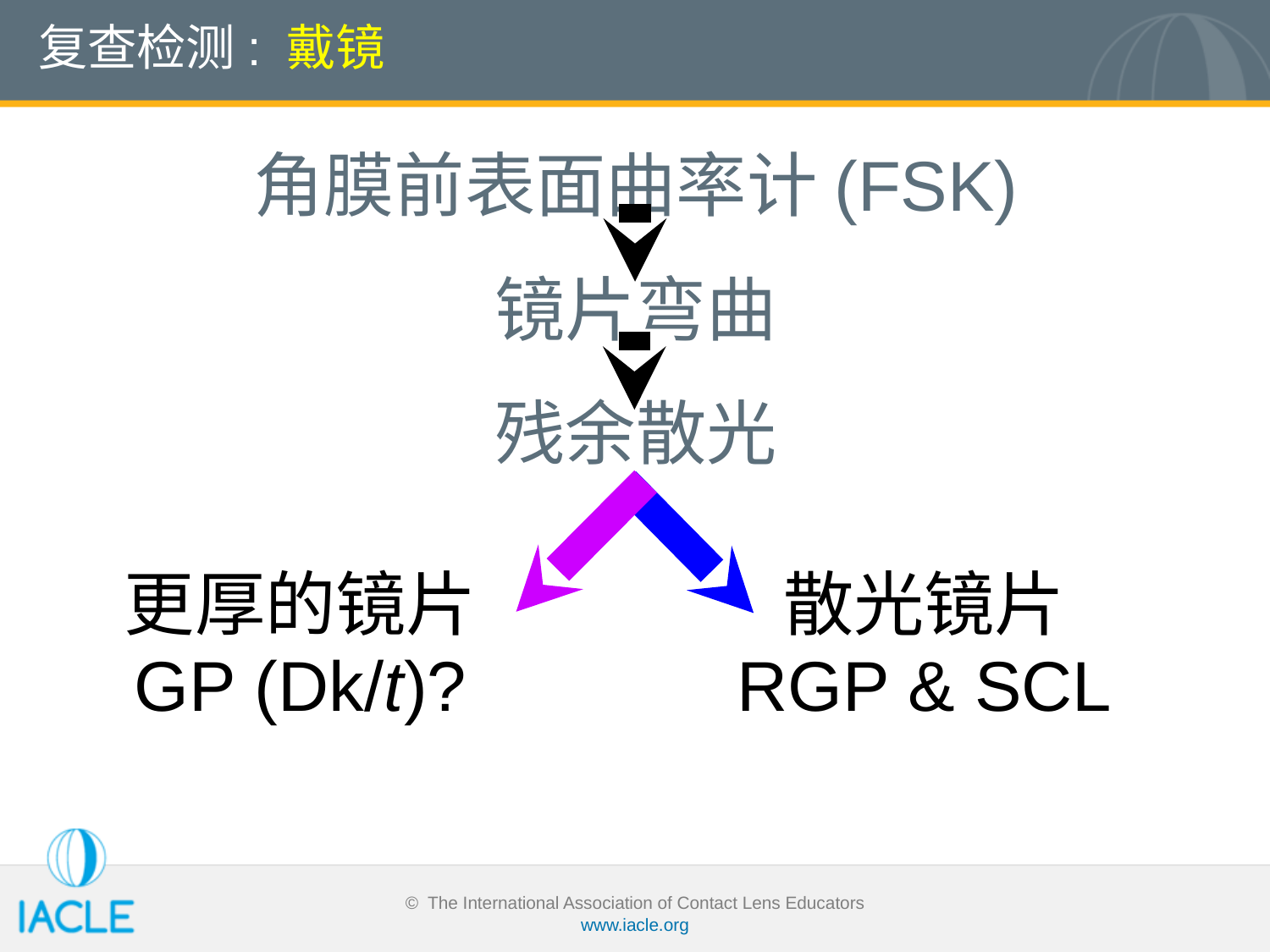

# 复查检测: 戴镜
角膜前表面曲率计(FSK)
镜片弯曲
残余散光

更厚的镜片
GP (Dk/t)?
散光镜片
RGP & SCL